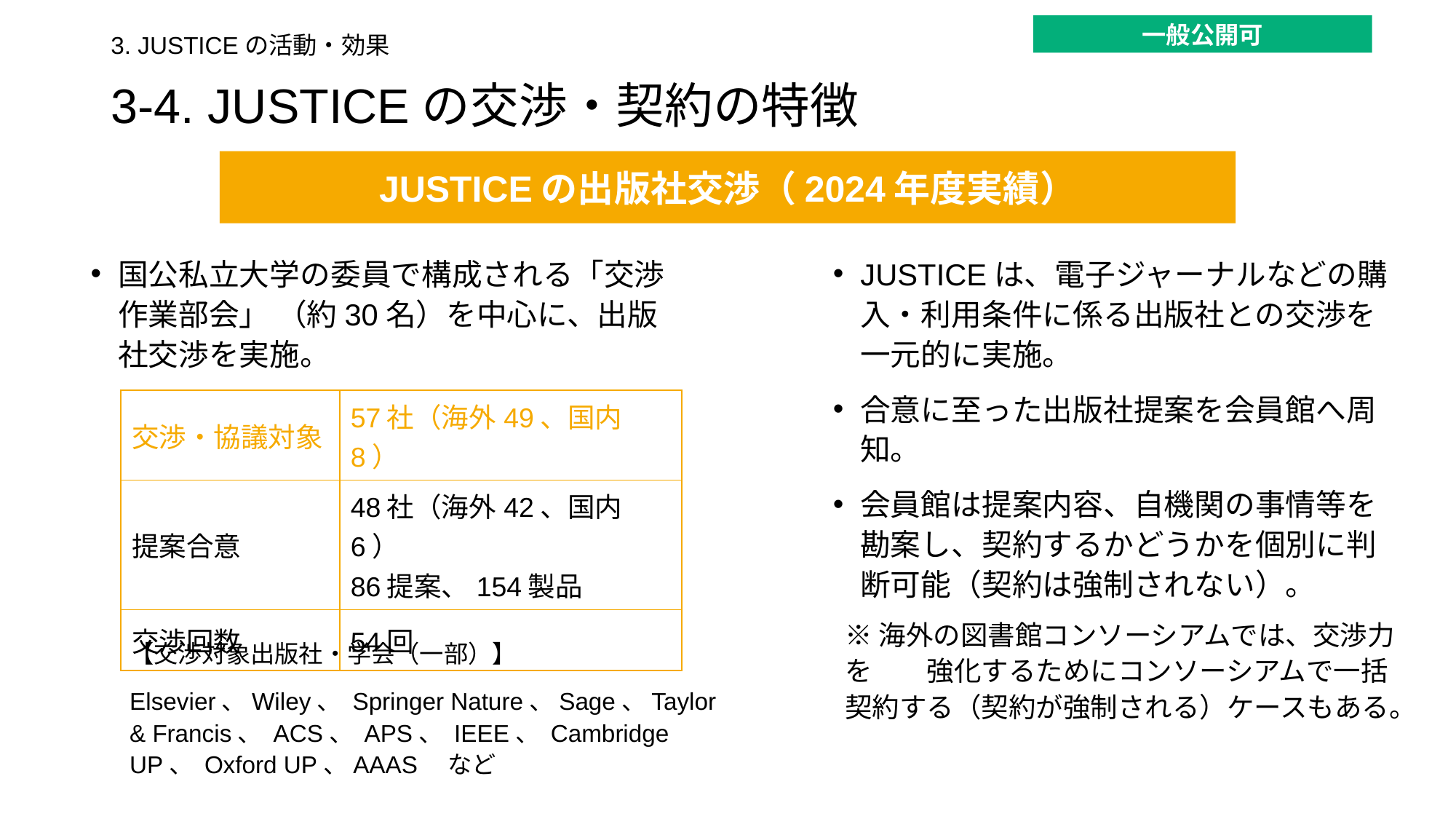

一般公開可
3. JUSTICEの活動・効果
# 3-4. JUSTICEの交渉・契約の特徴
JUSTICEの出版社交渉（2024年度実績）
国公私立大学の委員で構成される「交渉作業部会」 （約30名）を中心に、出版社交渉を実施。
JUSTICEは、電子ジャーナルなどの購入・利用条件に係る出版社との交渉を一元的に実施。
合意に至った出版社提案を会員館へ周知。
会員館は提案内容、自機関の事情等を勘案し、契約するかどうかを個別に判断可能（契約は強制されない）。
| 交渉・協議対象 | 57社（海外49、国内8） |
| --- | --- |
| 提案合意 | 48社（海外42、国内6） 86提案、154製品 |
| 交渉回数 | 54回 |
※海外の図書館コンソーシアムでは、交渉力を　　強化するためにコンソーシアムで一括契約する（契約が強制される）ケースもある。
【交渉対象出版社・学会（一部）】
Elsevier、Wiley、 Springer Nature、Sage、Taylor & Francis、 ACS、 APS、 IEEE、 Cambridge UP、 Oxford UP、AAAS　など